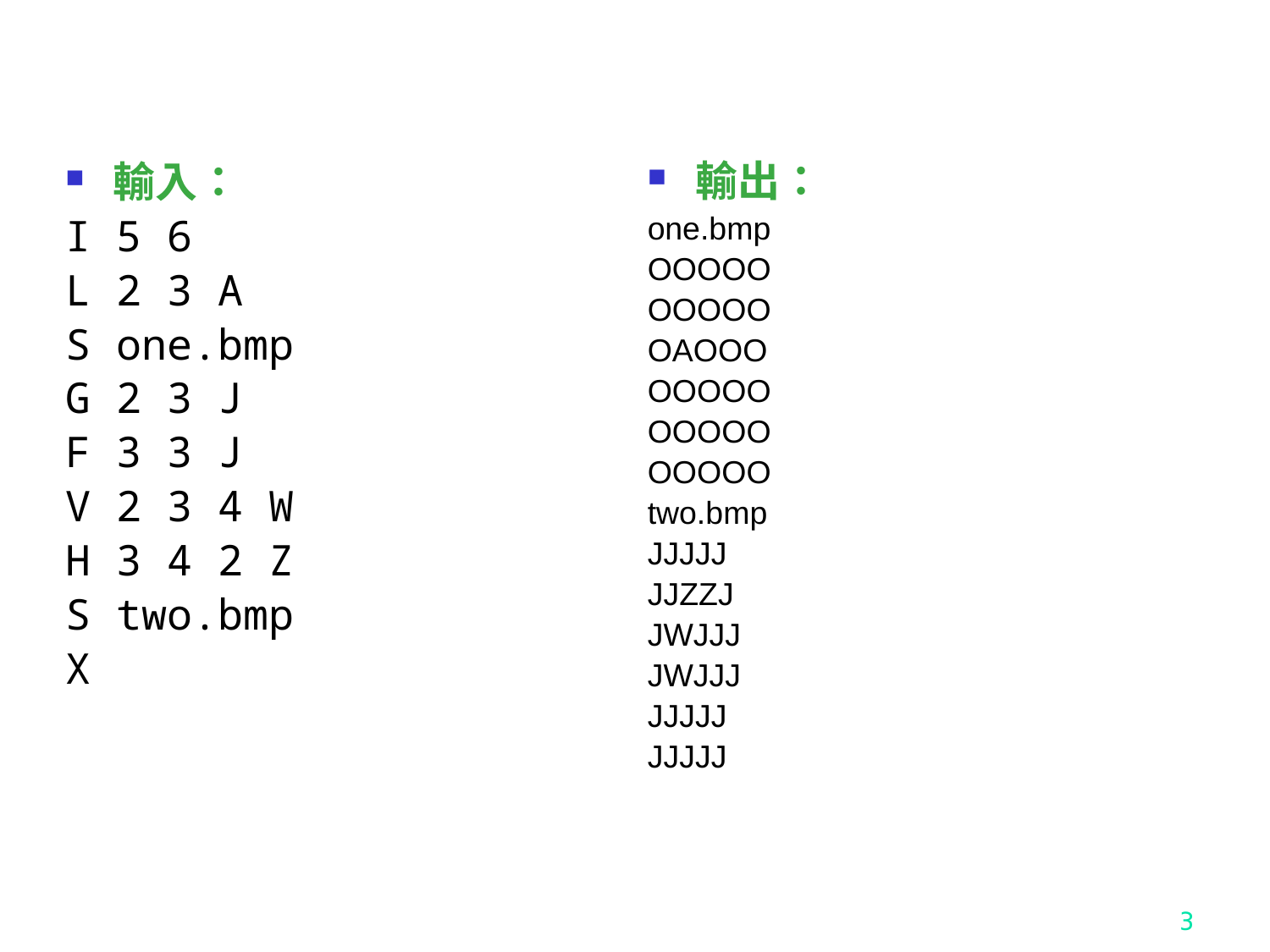

輸入：
I 5 6
L 2 3 A
S one.bmp
G 2 3 J
F 3 3 J
V 2 3 4 W
H 3 4 2 Z
S two.bmp
X

輸出：
one.bmp
OOOOO
OOOOO
OAOOO
OOOOO
OOOOO
OOOOO
two.bmp
JJJJJ
JJZZJ
JWJJJ
JWJJJ
JJJJJ
JJJJJ
3